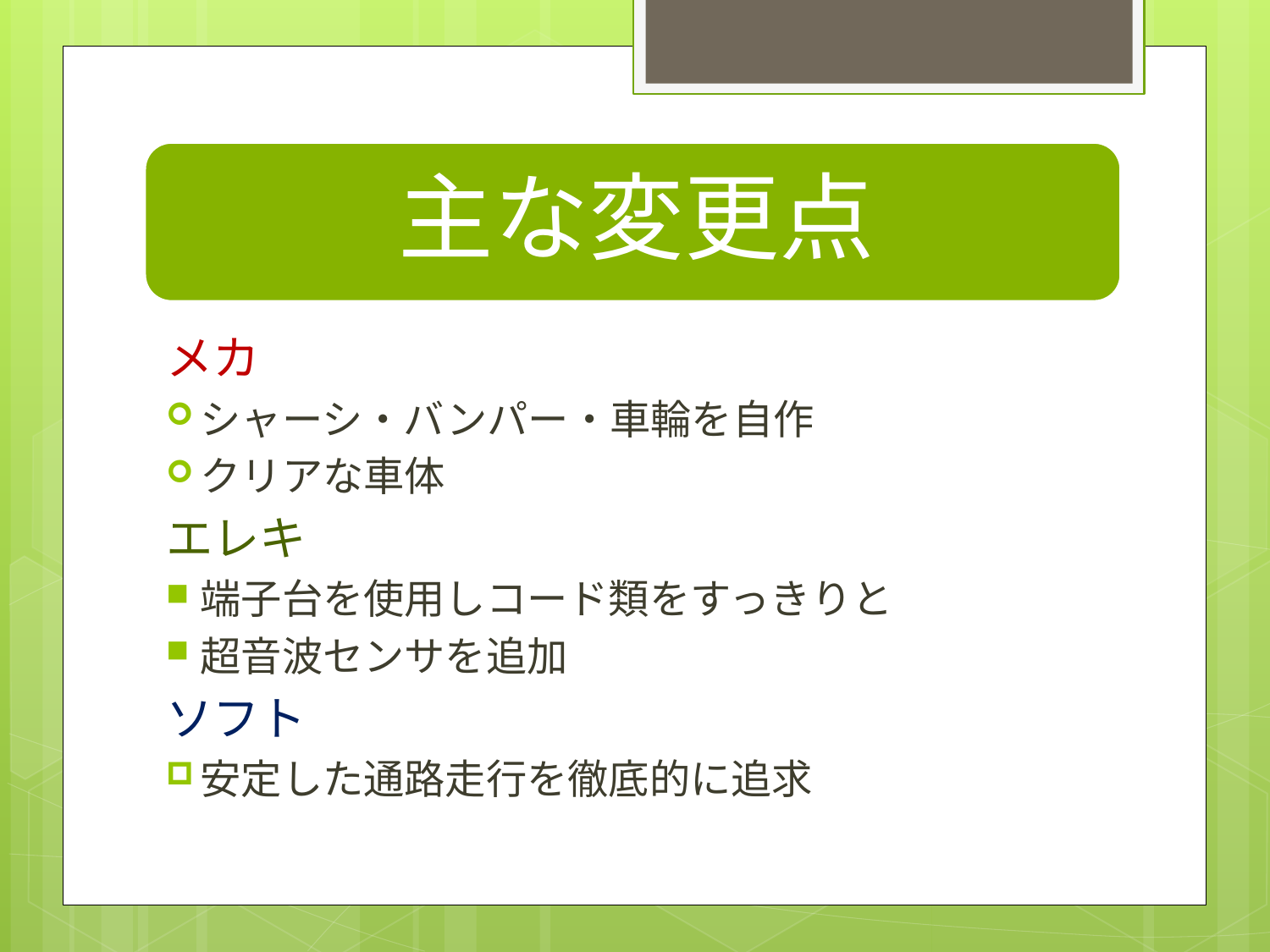

主な変更点
メカ
シャーシ・バンパー・車輪を自作
クリアな車体
エレキ
端子台を使用しコード類をすっきりと
超音波センサを追加
ソフト
安定した通路走行を徹底的に追求